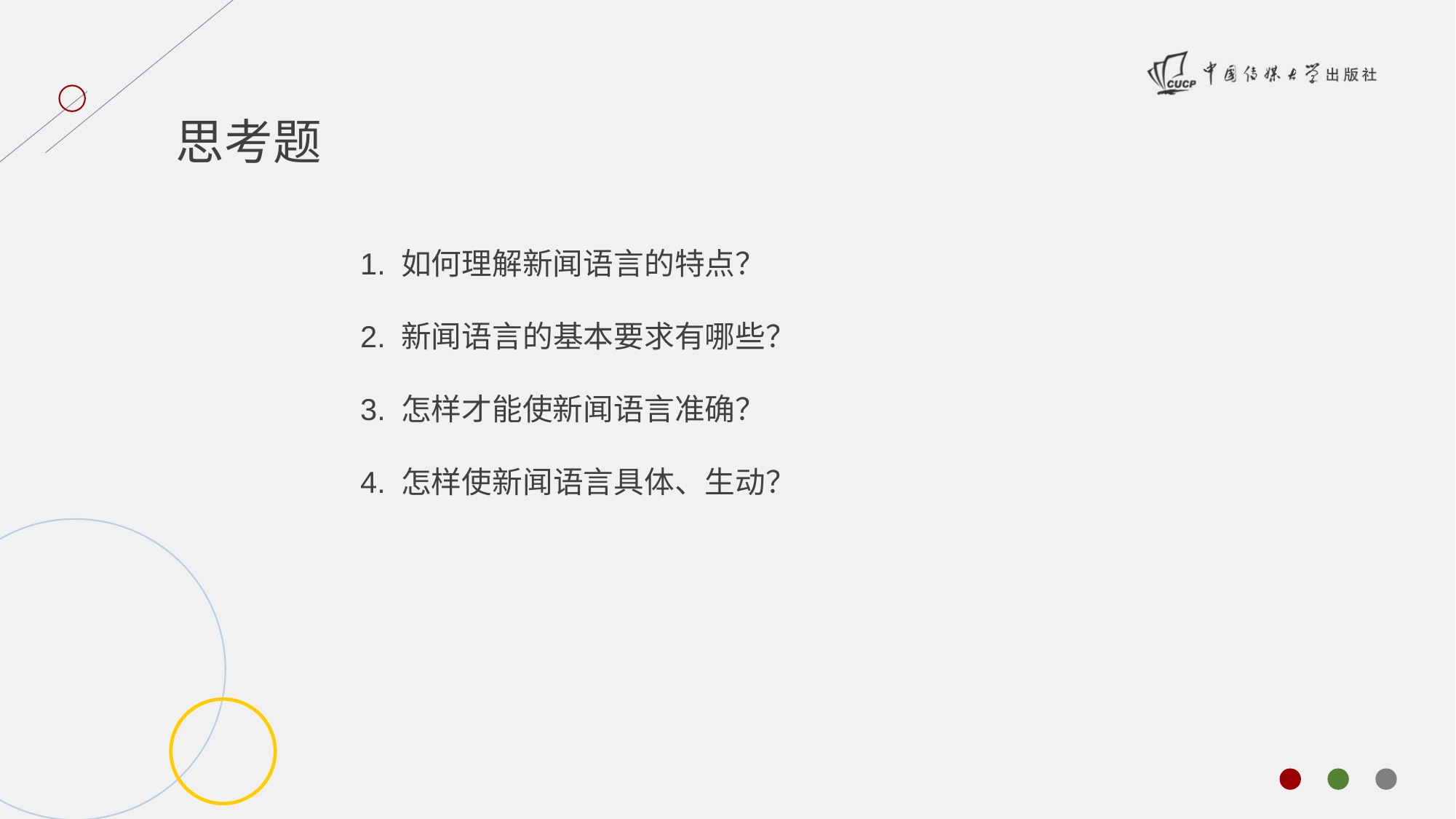

思考题

1. 如何理解新闻语言的特点？
2. 新闻语言的基本要求有哪些？
3. 怎样才能使新闻语言准确？
4. 怎样使新闻语言具体、生动？